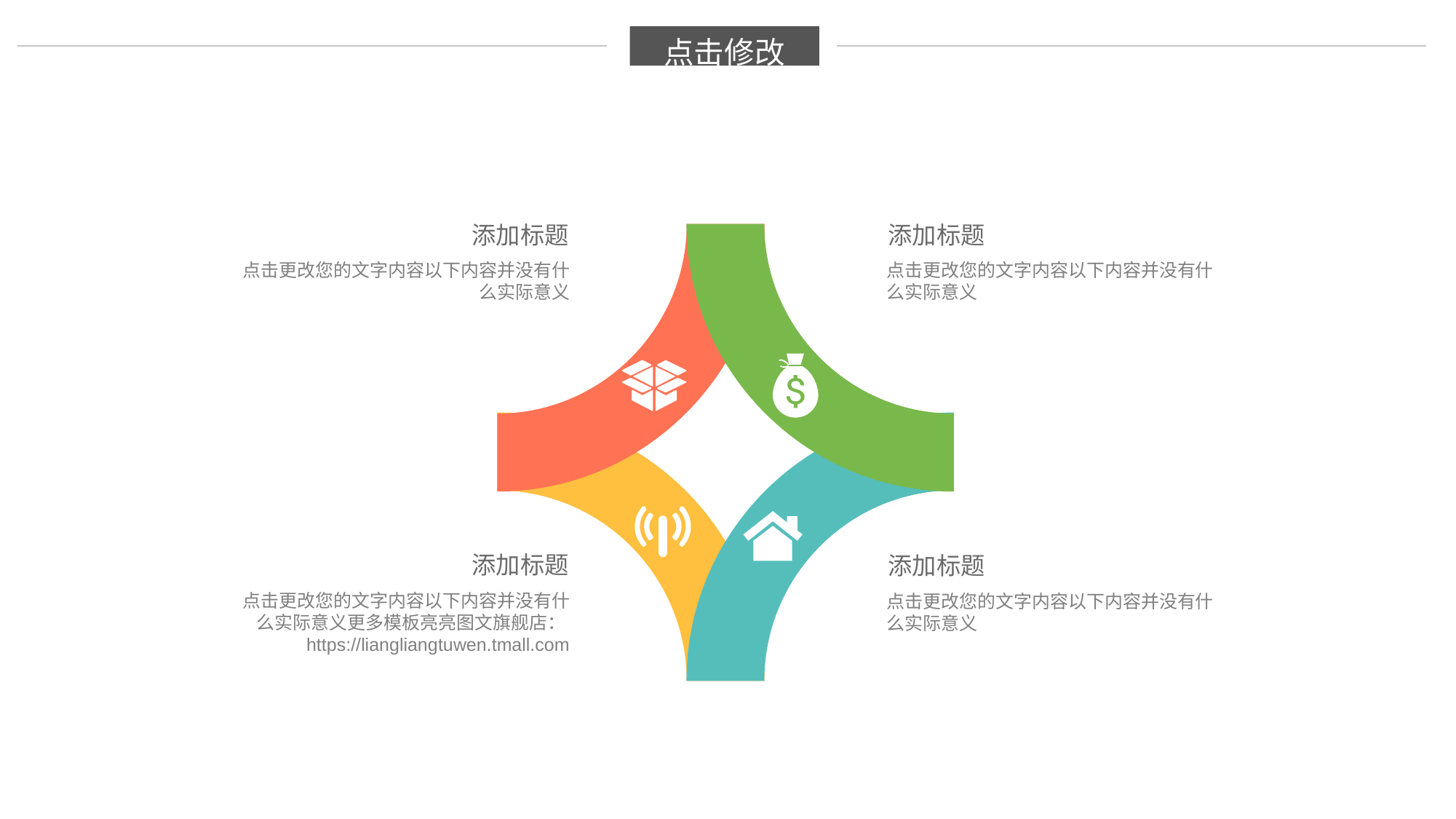

点击修改
添加标题
点击更改您的文字内容以下内容并没有什么实际意义
添加标题
点击更改您的文字内容以下内容并没有什么实际意义

添加标题
点击更改您的文字内容以下内容并没有什么实际意义更多模板亮亮图文旗舰店：https://liangliangtuwen.tmall.com
添加标题
点击更改您的文字内容以下内容并没有什么实际意义